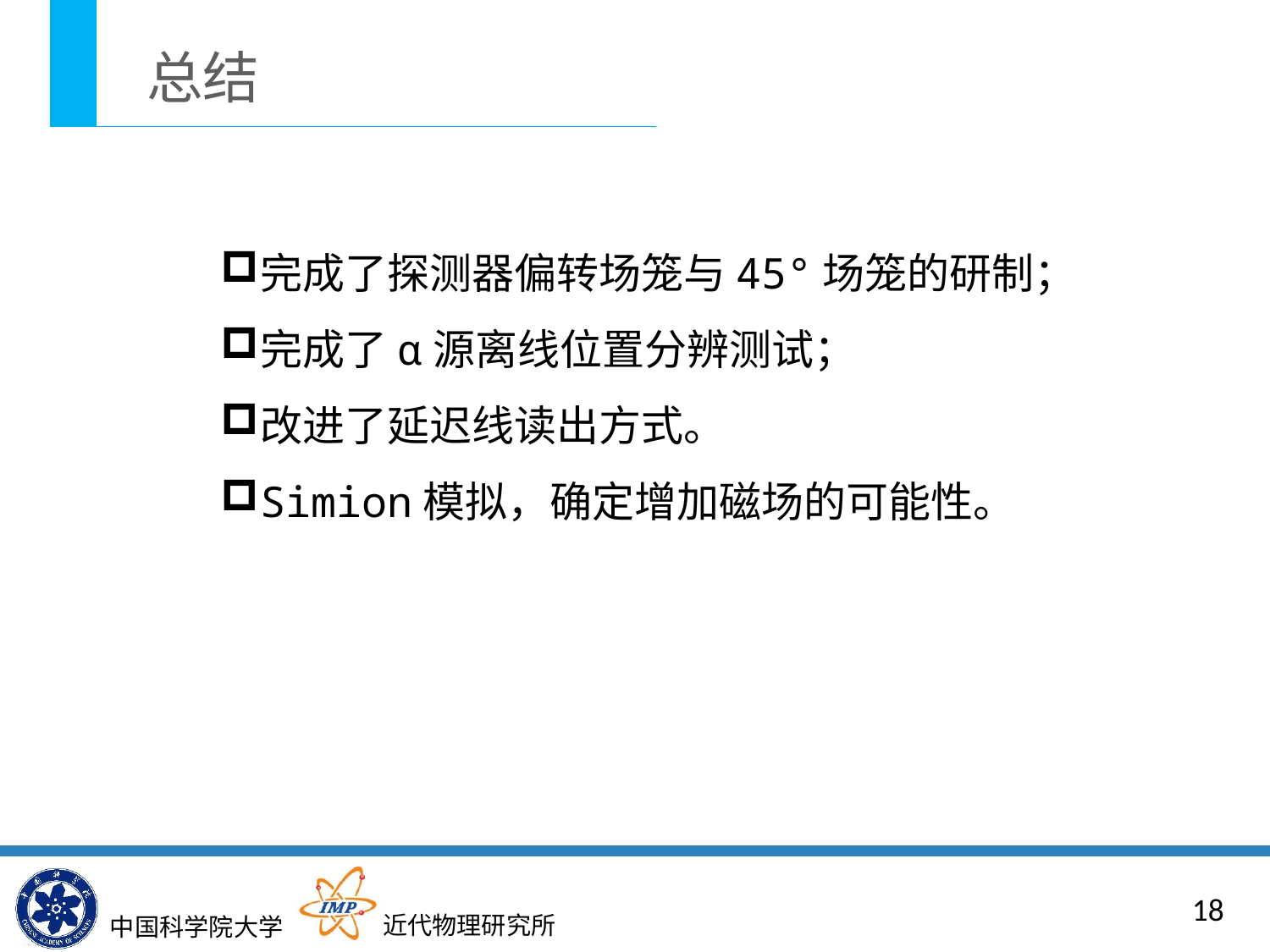

总结
完成了探测器偏转场笼与45°场笼的研制；
完成了α源离线位置分辨测试；
改进了延迟线读出方式。
Simion模拟，确定增加磁场的可能性。
18